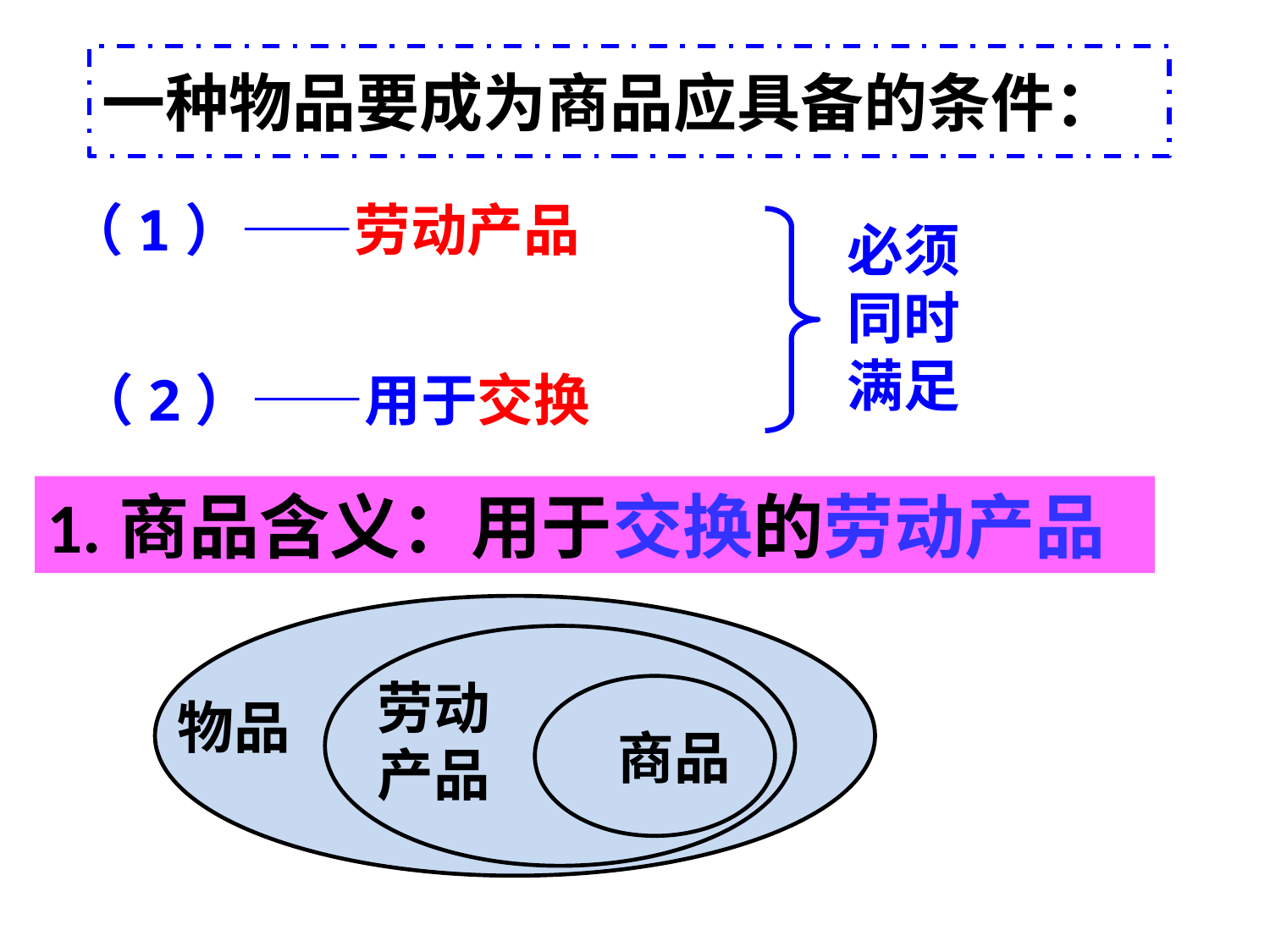

一种物品要成为商品应具备的条件：
（1）——劳动产品

必须同时满足
（2）——用于交换
1.商品含义：用于交换的劳动产品

劳动产品
物品
商品